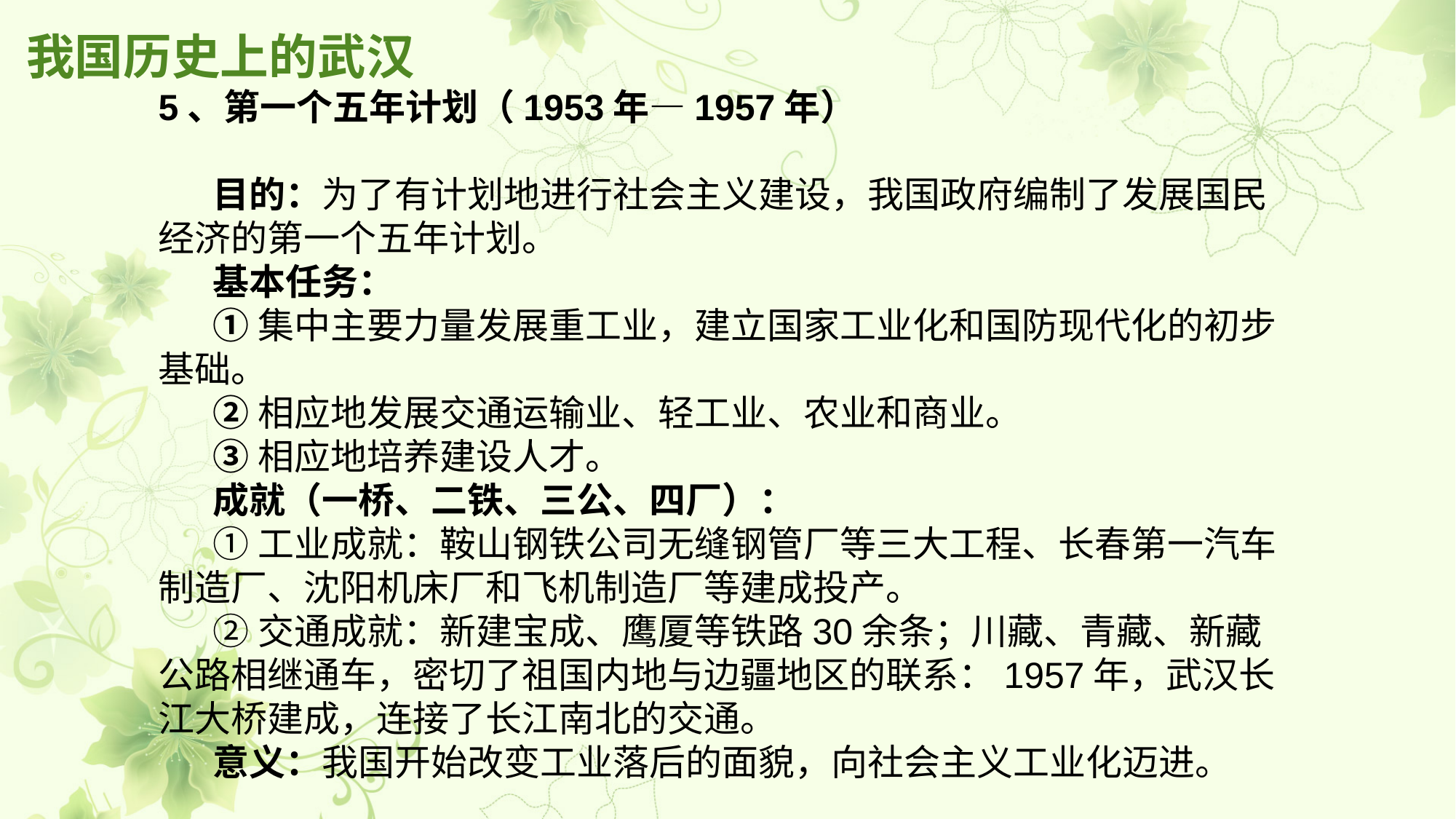

# 我国历史上的武汉
5、第一个五年计划（1953年—1957年）

目的：为了有计划地进行社会主义建设，我国政府编制了发展国民经济的第一个五年计划。
基本任务：
①集中主要力量发展重工业，建立国家工业化和国防现代化的初步基础。
②相应地发展交通运输业、轻工业、农业和商业。
③相应地培养建设人才。
成就（一桥、二铁、三公、四厂）：
①工业成就：鞍山钢铁公司无缝钢管厂等三大工程、长春第一汽车制造厂、沈阳机床厂和飞机制造厂等建成投产。
②交通成就：新建宝成、鹰厦等铁路30余条；川藏、青藏、新藏公路相继通车，密切了祖国内地与边疆地区的联系：1957年，武汉长江大桥建成，连接了长江南北的交通。
意义：我国开始改变工业落后的面貌，向社会主义工业化迈进。